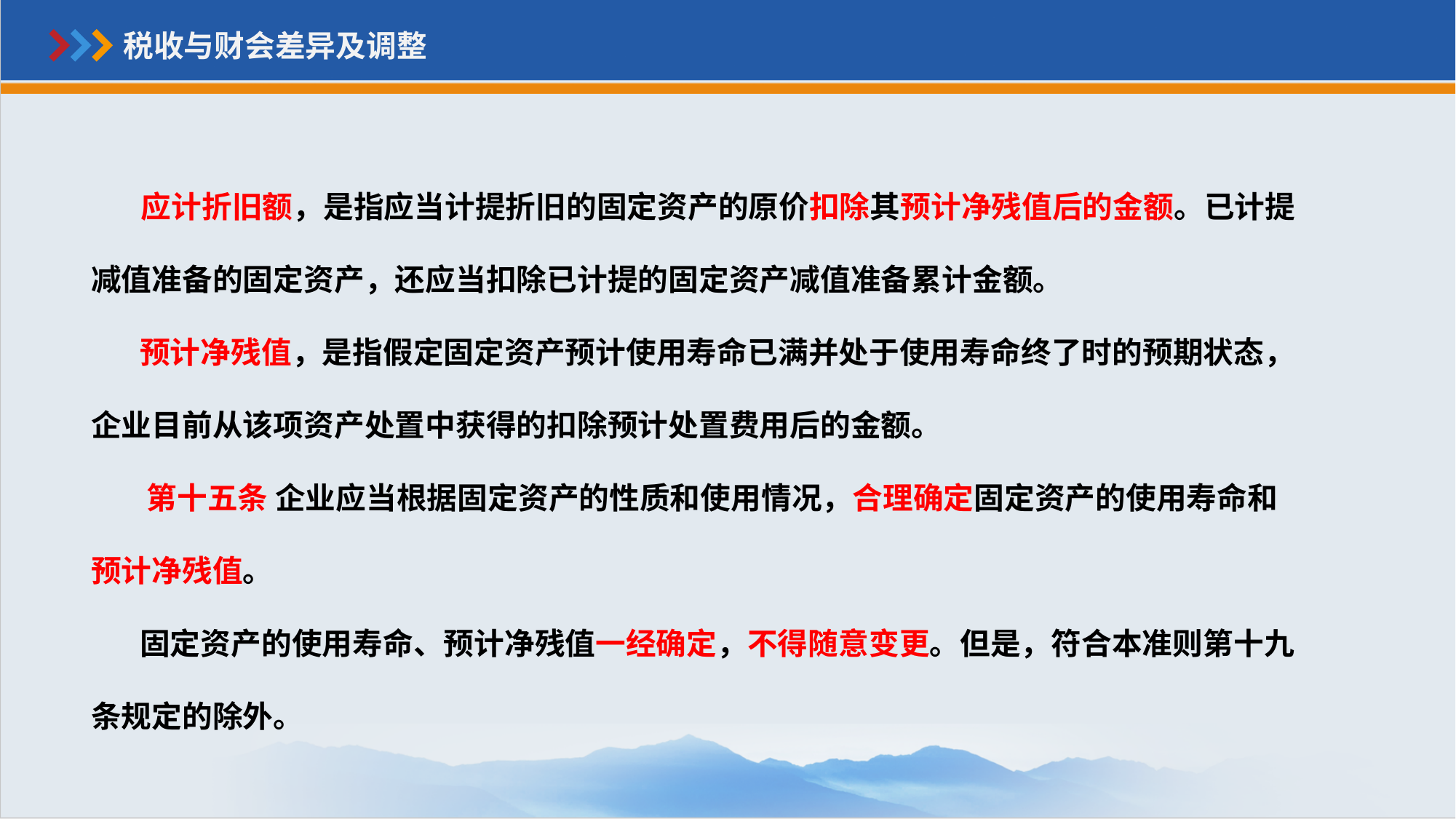

税收与财会差异及调整

       应计折旧额，是指应当计提折旧的固定资产的原价扣除其预计净残值后的金额。已计提减值准备的固定资产，还应当扣除已计提的固定资产减值准备累计金额。
      预计净残值，是指假定固定资产预计使用寿命已满并处于使用寿命终了时的预期状态，企业目前从该项资产处置中获得的扣除预计处置费用后的金额。
       第十五条 企业应当根据固定资产的性质和使用情况，合理确定固定资产的使用寿命和预计净残值。
      固定资产的使用寿命、预计净残值一经确定，不得随意变更。但是，符合本准则第十九条规定的除外。